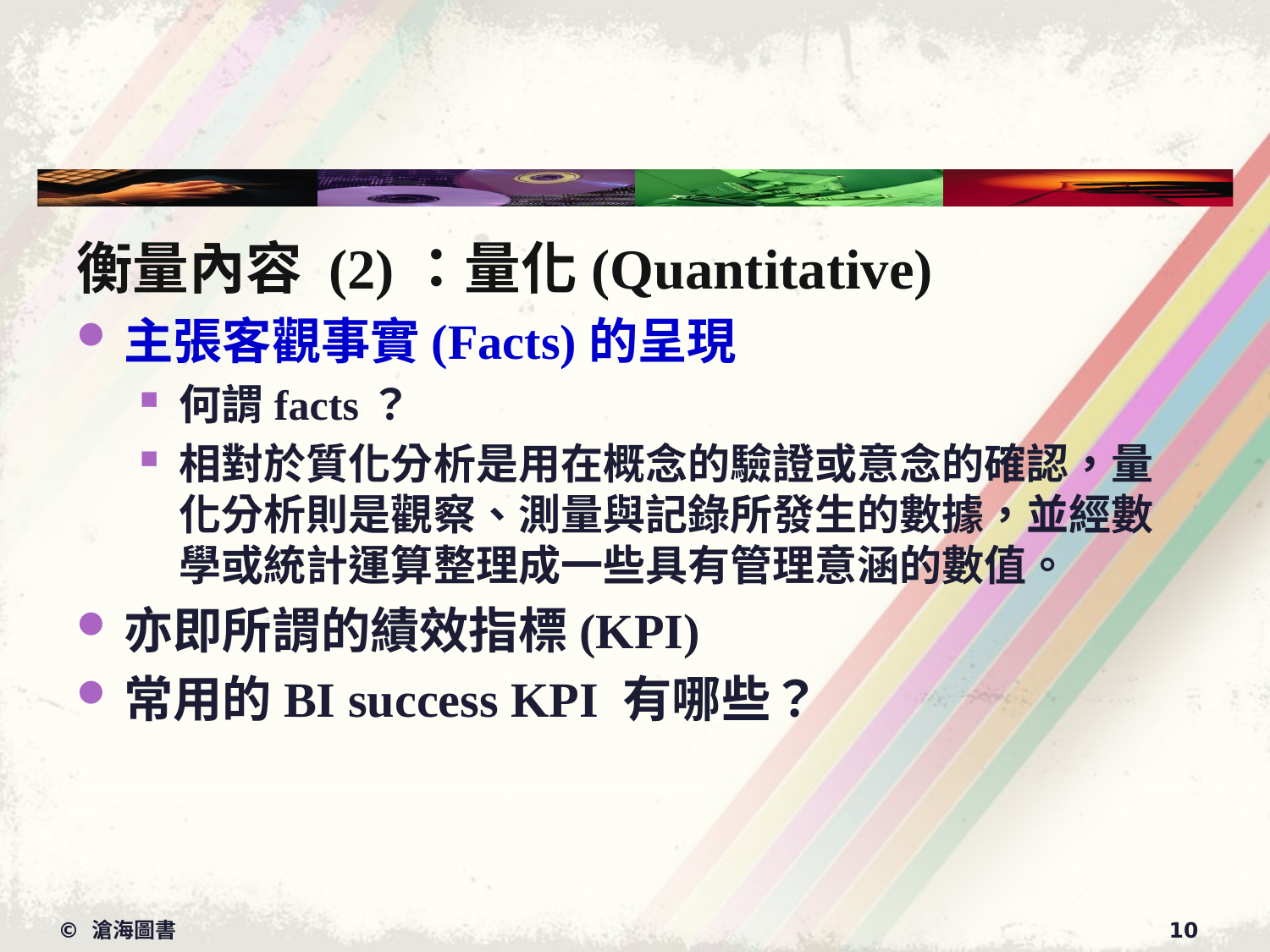

#
衡量內容 (2)：量化(Quantitative)
主張客觀事實(Facts)的呈現
何謂facts？
相對於質化分析是用在概念的驗證或意念的確認，量化分析則是觀察、測量與記錄所發生的數據，並經數學或統計運算整理成一些具有管理意涵的數值。
亦即所謂的績效指標(KPI)
常用的BI success KPI 有哪些？

© 滄海圖書
10